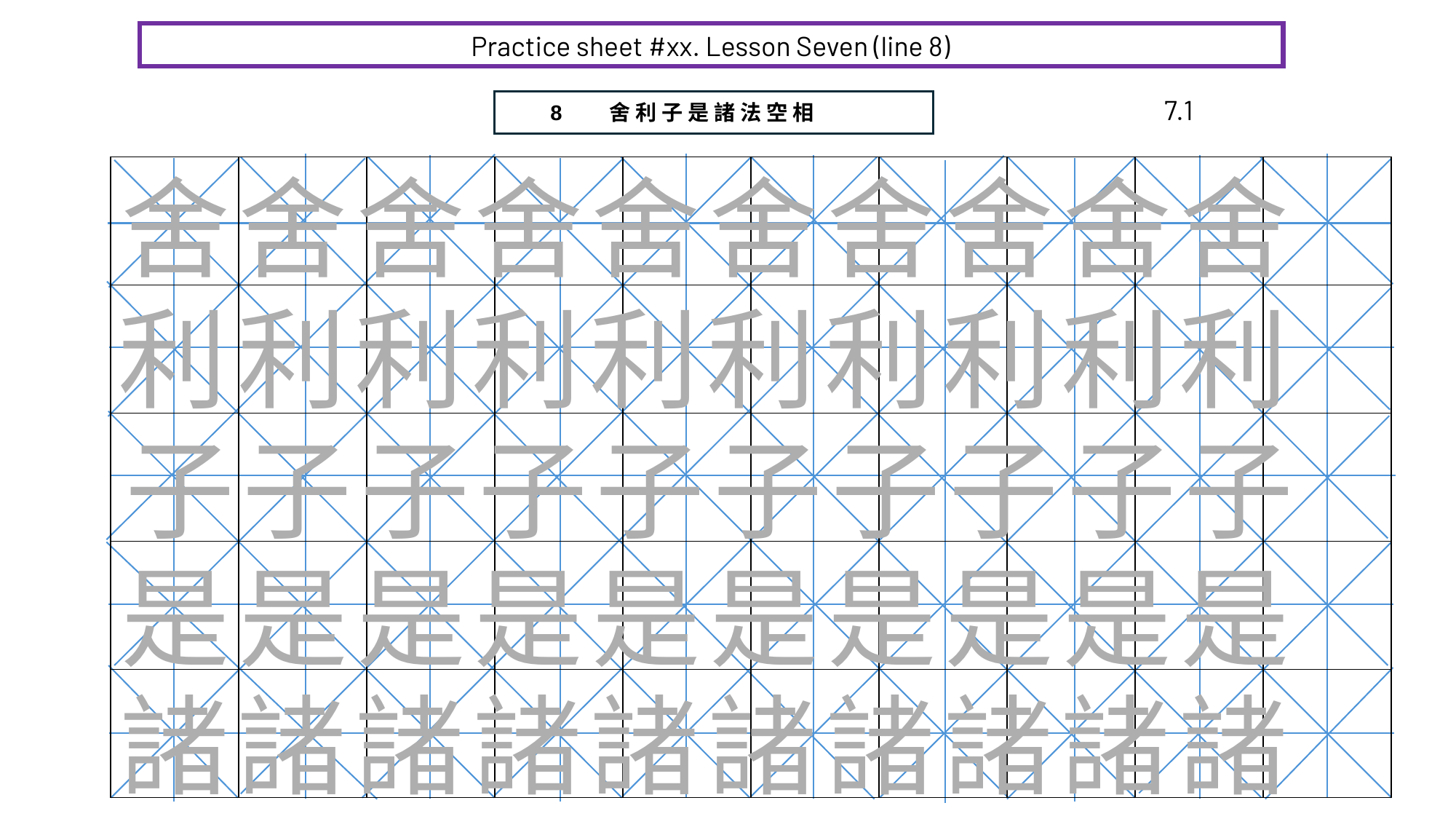

Practice sheet #xx. Lesson Seven (line 8)

7.1

		8       舍 利 子 是 諸 法 空 相
舍 舍 舍 舍 舍 舍 舍 舍 舍 舍

|  |  |  |  |  |  |  |  |  |  |
| --- | --- | --- | --- | --- | --- | --- | --- | --- | --- |
|  |  |  |  |  |  |  |  |  |  |
|  |  |  |  |  |  |  |  |  |  |
|  |  |  |  |  |  |  |  |  |  |
|  |  |  |  |  |  |  |  |  |  |

利 利 利 利 利 利 利 利 利 利
子 子 子 子 子 子 子 子 子 子
是 是 是 是 是 是 是 是 是 是
諸 諸 諸 諸 諸 諸 諸 諸 諸 諸